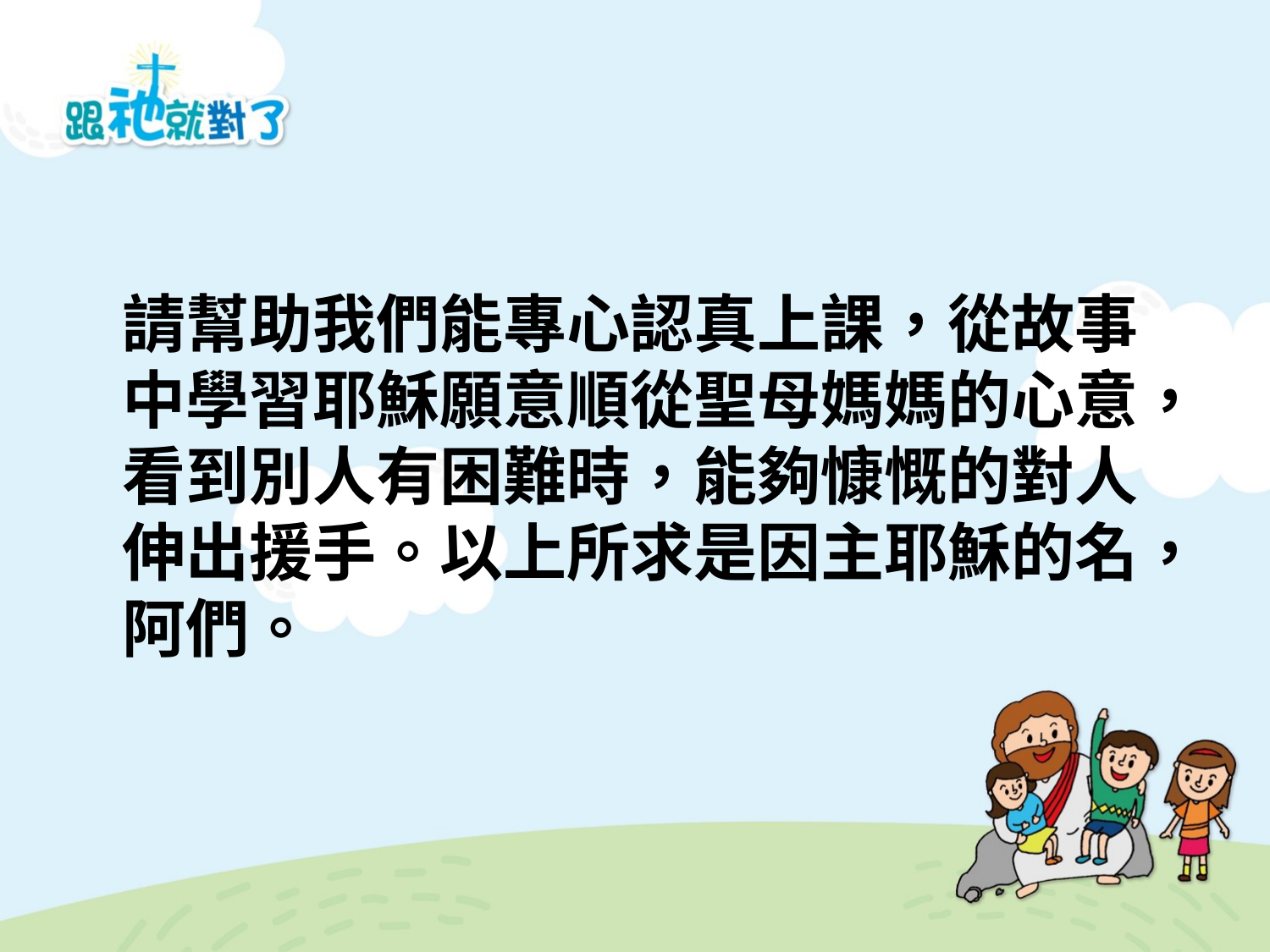

請幫助我們能專心認真上課，從故事中學習耶穌願意順從聖母媽媽的心意，看到別人有困難時，能夠慷慨的對人伸出援手。以上所求是因主耶穌的名，阿們。